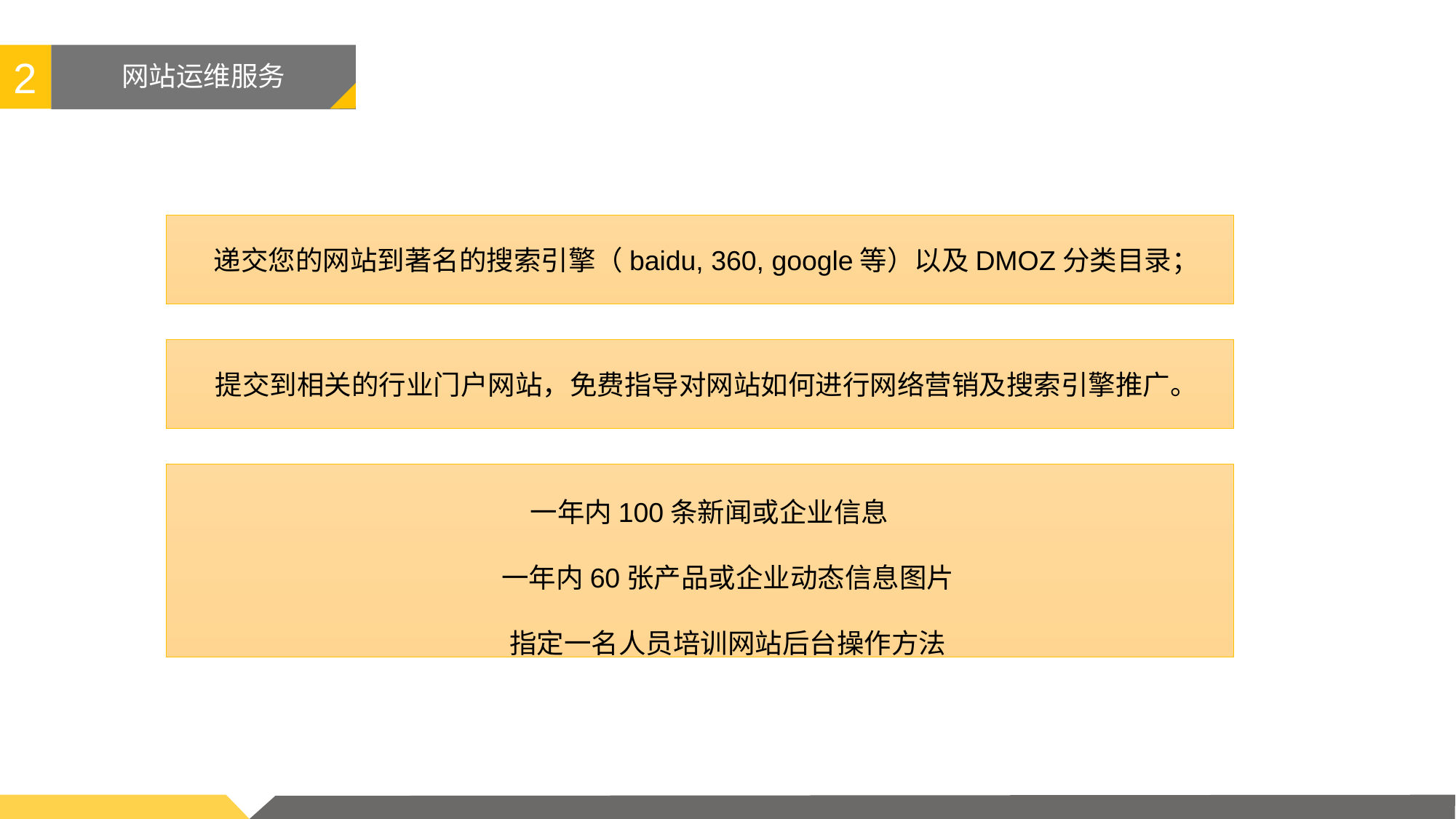

2
# 网站运维服务

 递交您的网站到著名的搜索引擎（baidu, 360, google等）以及DMOZ分类目录；
 提交到相关的行业门户网站，免费指导对网站如何进行网络营销及搜索引擎推广。
  一年内100条新闻或企业信息
        一年内60张产品或企业动态信息图片
        指定一名人员培训网站后台操作方法